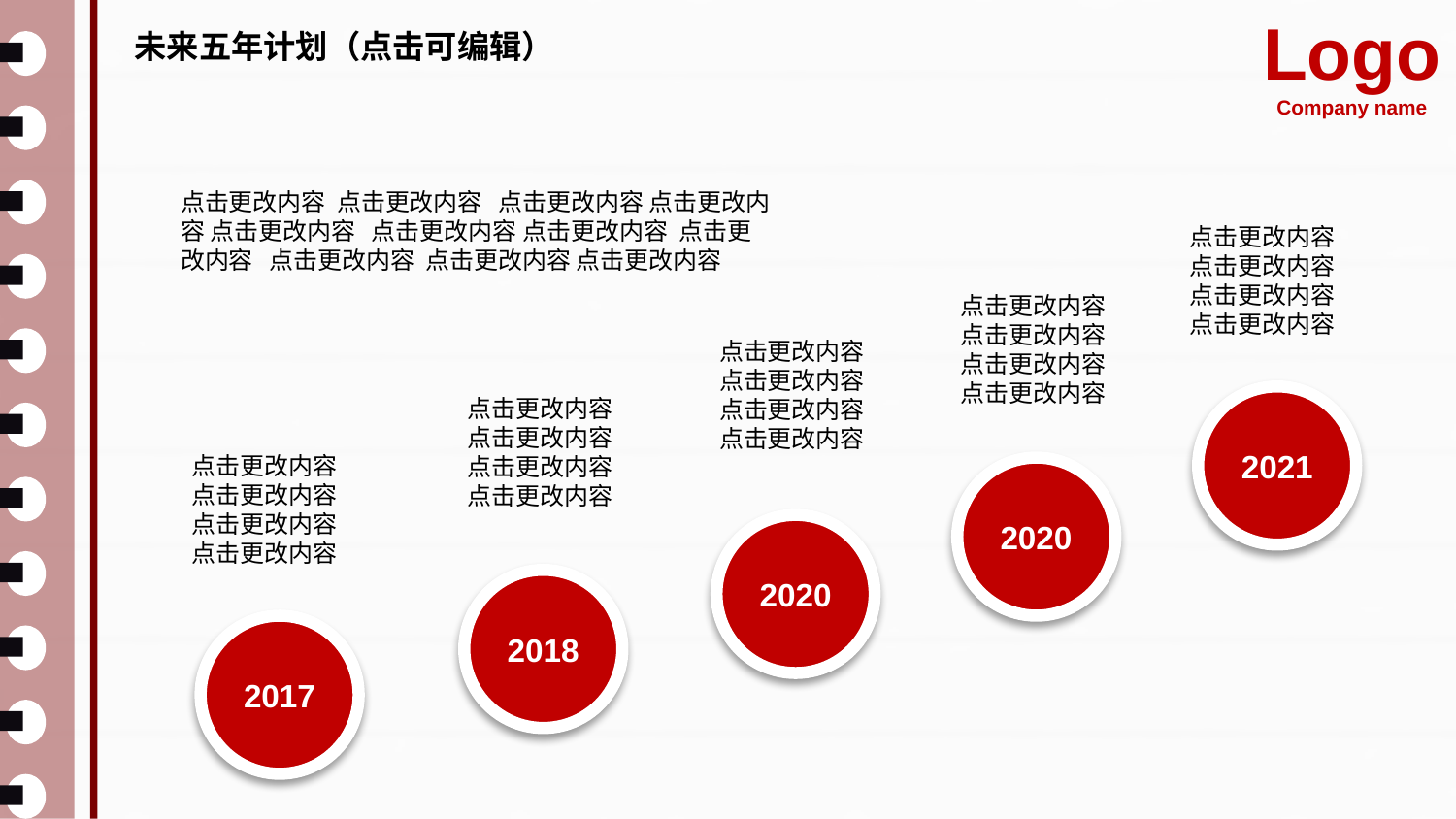

Logo
Company name
未来五年计划（点击可编辑）

点击更改内容  点击更改内容   点击更改内容 点击更改内容 点击更改内容   点击更改内容 点击更改内容  点击更改内容   点击更改内容  点击更改内容 点击更改内容
点击更改内容
点击更改内容
点击更改内容
点击更改内容

点击更改内容
点击更改内容
点击更改内容
点击更改内容

点击更改内容
点击更改内容
点击更改内容
点击更改内容

点击更改内容
点击更改内容
点击更改内容
点击更改内容

2021

点击更改内容
点击更改内容
点击更改内容
点击更改内容

2020

2020

2018
2017